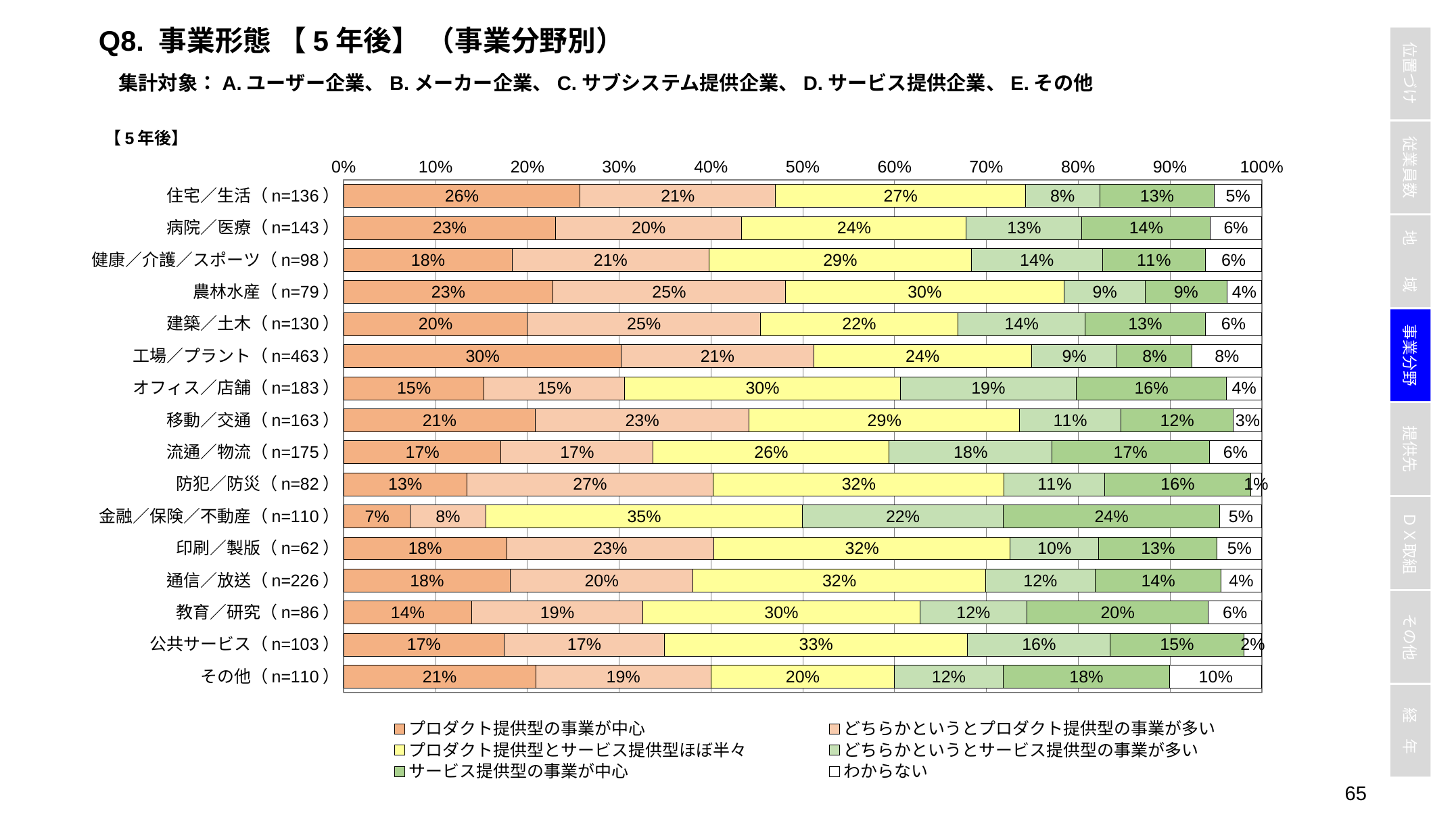

Q8. 事業形態 【5年後】 （事業分野別）
集計対象：A.ユーザー企業、B.メーカー企業、C.サブシステム提供企業、D.サービス提供企業、E.その他

### Chart

| Category | プロダクト提供型の事業が中心 | どちらかというとプロダクト提供型の事業が多い | プロダクト提供型とサービス提供型ほぼ半々 | どちらかというとサービス提供型の事業が多い | サービス提供型の事業が中心 | わからない |
|---|---|---|---|---|---|---|
| 住宅／生活（n=136） | 0.25735294117647056 | 0.21323529411764705 | 0.27205882352941174 | 0.08088235294117647 | 0.125 | 0.051470588235294115 |
| 病院／医療（n=143） | 0.23076923076923078 | 0.20279720279720279 | 0.24475524475524477 | 0.1258741258741259 | 0.13986013986013987 | 0.055944055944055944 |
| 健康／介護／スポーツ（n=98） | 0.1836734693877551 | 0.21428571428571427 | 0.2857142857142857 | 0.14285714285714285 | 0.11224489795918367 | 0.061224489795918366 |
| 農林水産（n=79） | 0.22784810126582278 | 0.25316455696202533 | 0.3037974683544304 | 0.08860759493670886 | 0.08860759493670886 | 0.0379746835443038 |
| 建築／土木（n=130） | 0.2 | 0.25384615384615383 | 0.2153846153846154 | 0.13846153846153847 | 0.13076923076923078 | 0.06153846153846154 |
| 工場／プラント（n=463） | 0.3023758099352052 | 0.20950323974082075 | 0.23758099352051837 | 0.09287257019438445 | 0.08207343412526998 | 0.0755939524838013 |
| オフィス／店舗（n=183） | 0.15300546448087432 | 0.15300546448087432 | 0.3005464480874317 | 0.1912568306010929 | 0.16393442622950818 | 0.03825136612021858 |
| 移動／交通（n=163） | 0.2085889570552147 | 0.2331288343558282 | 0.294478527607362 | 0.11042944785276074 | 0.12269938650306748 | 0.03067484662576687 |
| 流通／物流（n=175） | 0.17142857142857143 | 0.1657142857142857 | 0.2571428571428571 | 0.17714285714285713 | 0.17142857142857143 | 0.05714285714285714 |
| 防犯／防災（n=82） | 0.13414634146341464 | 0.2682926829268293 | 0.3170731707317073 | 0.10975609756097561 | 0.15853658536585366 | 0.012195121951219513 |
| 金融／保険／不動産（n=110） | 0.07272727272727272 | 0.08181818181818182 | 0.34545454545454546 | 0.21818181818181817 | 0.23636363636363636 | 0.045454545454545456 |
| 印刷／製版（n=62） | 0.1774193548387097 | 0.22580645161290322 | 0.3225806451612903 | 0.0967741935483871 | 0.12903225806451613 | 0.04838709677419355 |
| 通信／放送（n=226） | 0.18141592920353983 | 0.19911504424778761 | 0.3185840707964602 | 0.11946902654867257 | 0.13716814159292035 | 0.04424778761061947 |
| 教育／研究（n=86） | 0.13953488372093023 | 0.18604651162790697 | 0.3023255813953488 | 0.11627906976744186 | 0.19767441860465115 | 0.05813953488372093 |
| 公共サービス（n=103） | 0.17475728155339806 | 0.17475728155339806 | 0.3300970873786408 | 0.1553398058252427 | 0.14563106796116504 | 0.019417475728155338 |
| その他（n=110） | 0.20909090909090908 | 0.19090909090909092 | 0.2 | 0.11818181818181818 | 0.18181818181818182 | 0.1 |
65